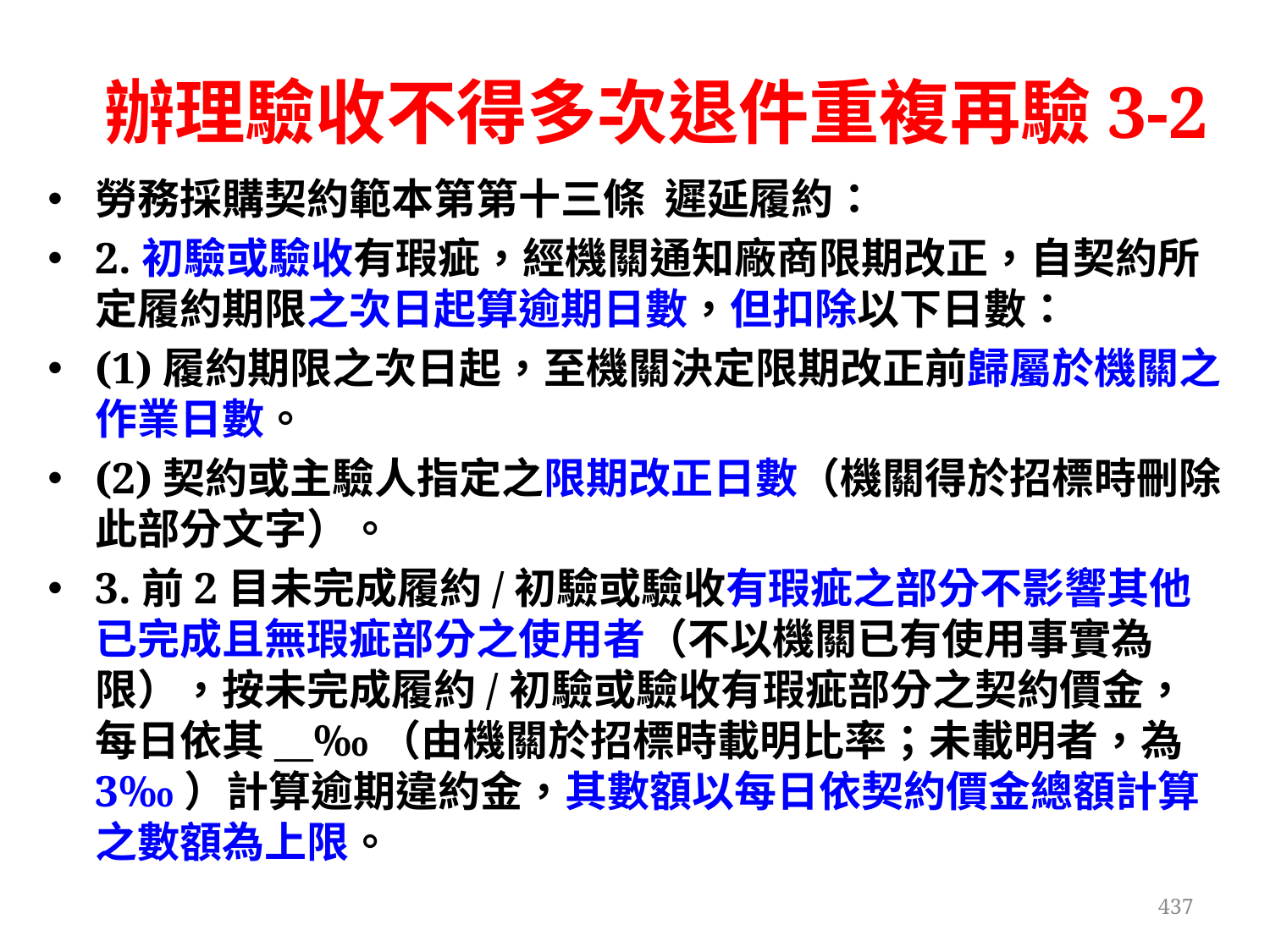

# 辦理驗收不得多次退件重複再驗3-2
勞務採購契約範本第第十三條  遲延履約：
2.初驗或驗收有瑕疵，經機關通知廠商限期改正，自契約所定履約期限之次日起算逾期日數，但扣除以下日數：
(1)履約期限之次日起，至機關決定限期改正前歸屬於機關之作業日數。
(2)契約或主驗人指定之限期改正日數（機關得於招標時刪除此部分文字）。
3.前2目未完成履約/初驗或驗收有瑕疵之部分不影響其他已完成且無瑕疵部分之使用者（不以機關已有使用事實為限），按未完成履約/初驗或驗收有瑕疵部分之契約價金，每日依其__‰（由機關於招標時載明比率；未載明者，為3‰）計算逾期違約金，其數額以每日依契約價金總額計算之數額為上限。
437